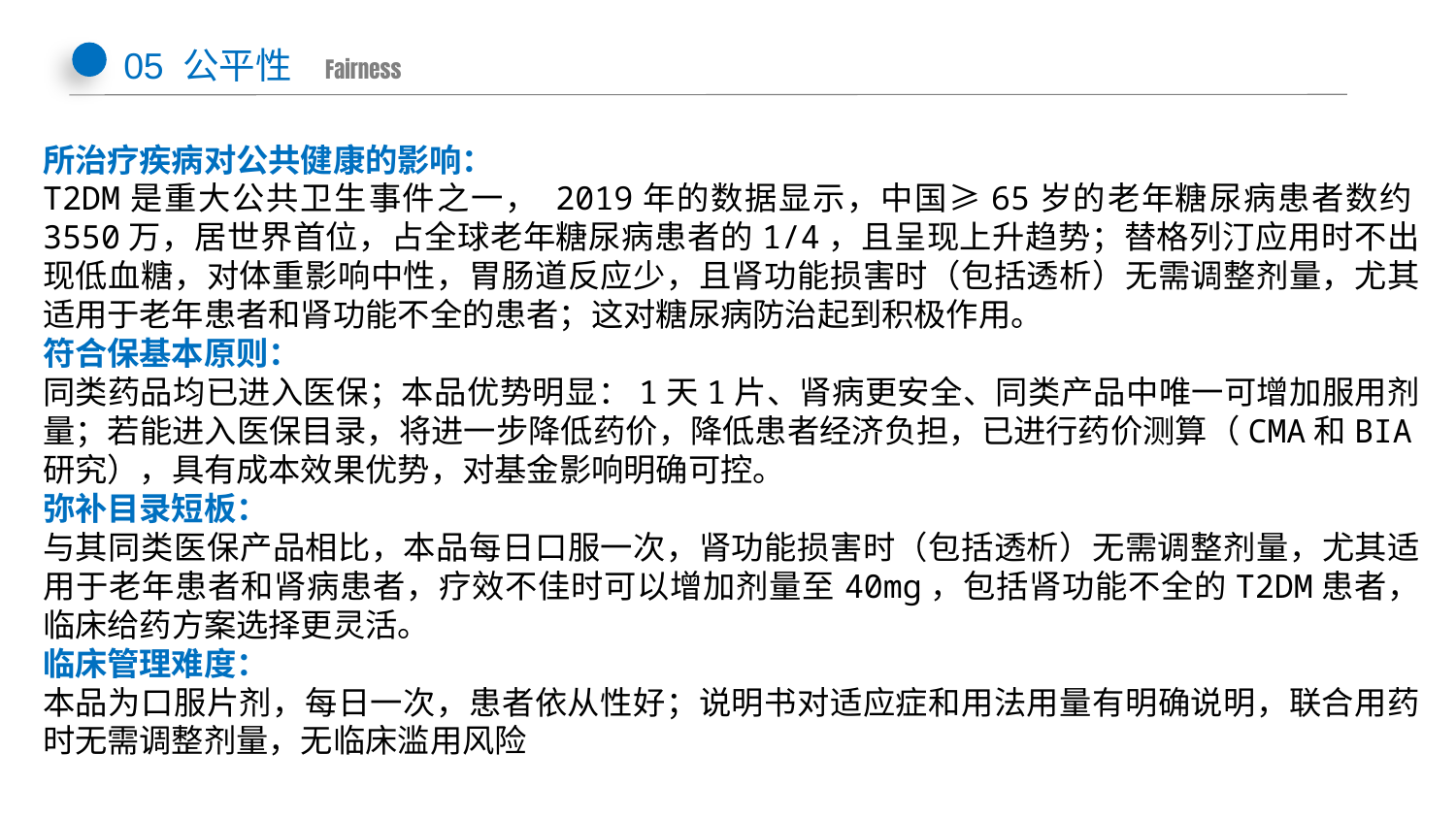

05 公平性   Fairness

所治疗疾病对公共健康的影响：
T2DM是重大公共卫生事件之一， 2019年的数据显示，中国≥65岁的老年糖尿病患者数约3550万，居世界首位，占全球老年糖尿病患者的1/4，且呈现上升趋势；替格列汀应用时不出现低血糖，对体重影响中性，胃肠道反应少，且肾功能损害时（包括透析）无需调整剂量，尤其适用于老年患者和肾功能不全的患者；这对糖尿病防治起到积极作用。
符合保基本原则：
同类药品均已进入医保；本品优势明显：1天1片、肾病更安全、同类产品中唯一可增加服用剂量；若能进入医保目录，将进一步降低药价，降低患者经济负担，已进行药价测算（CMA和BIA研究），具有成本效果优势，对基金影响明确可控。
弥补目录短板：
与其同类医保产品相比，本品每日口服一次，肾功能损害时（包括透析）无需调整剂量，尤其适用于老年患者和肾病患者，疗效不佳时可以增加剂量至40mg，包括肾功能不全的T2DM患者，临床给药方案选择更灵活。
临床管理难度：
本品为口服片剂，每日一次，患者依从性好；说明书对适应症和用法用量有明确说明，联合用药时无需调整剂量，无临床滥用风险